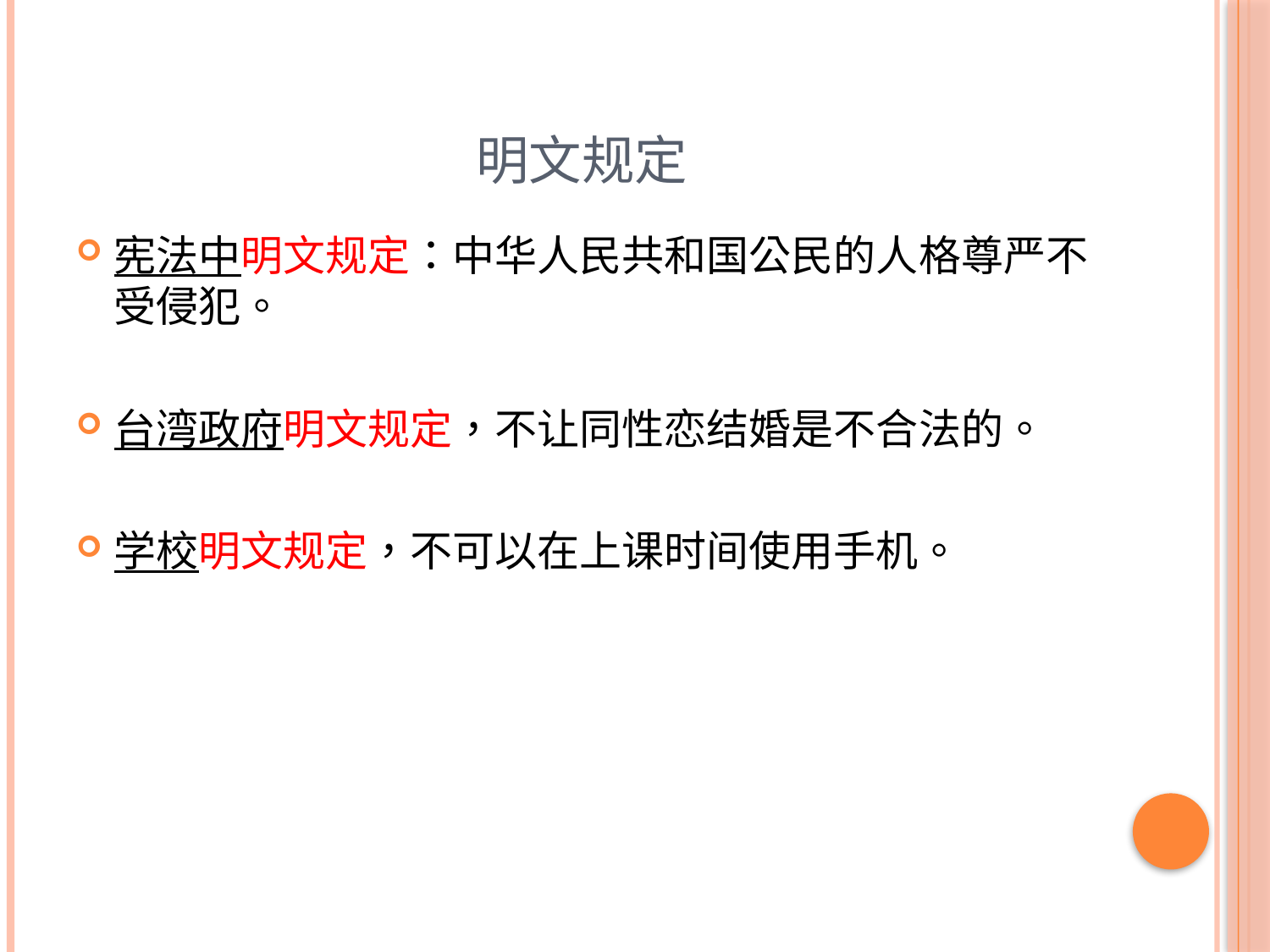

# 明文规定
宪法中明文规定：中华人民共和国公民的人格尊严不受侵犯。

台湾政府明文规定，不让同性恋结婚是不合法的。

学校明文规定，不可以在上课时间使用手机。